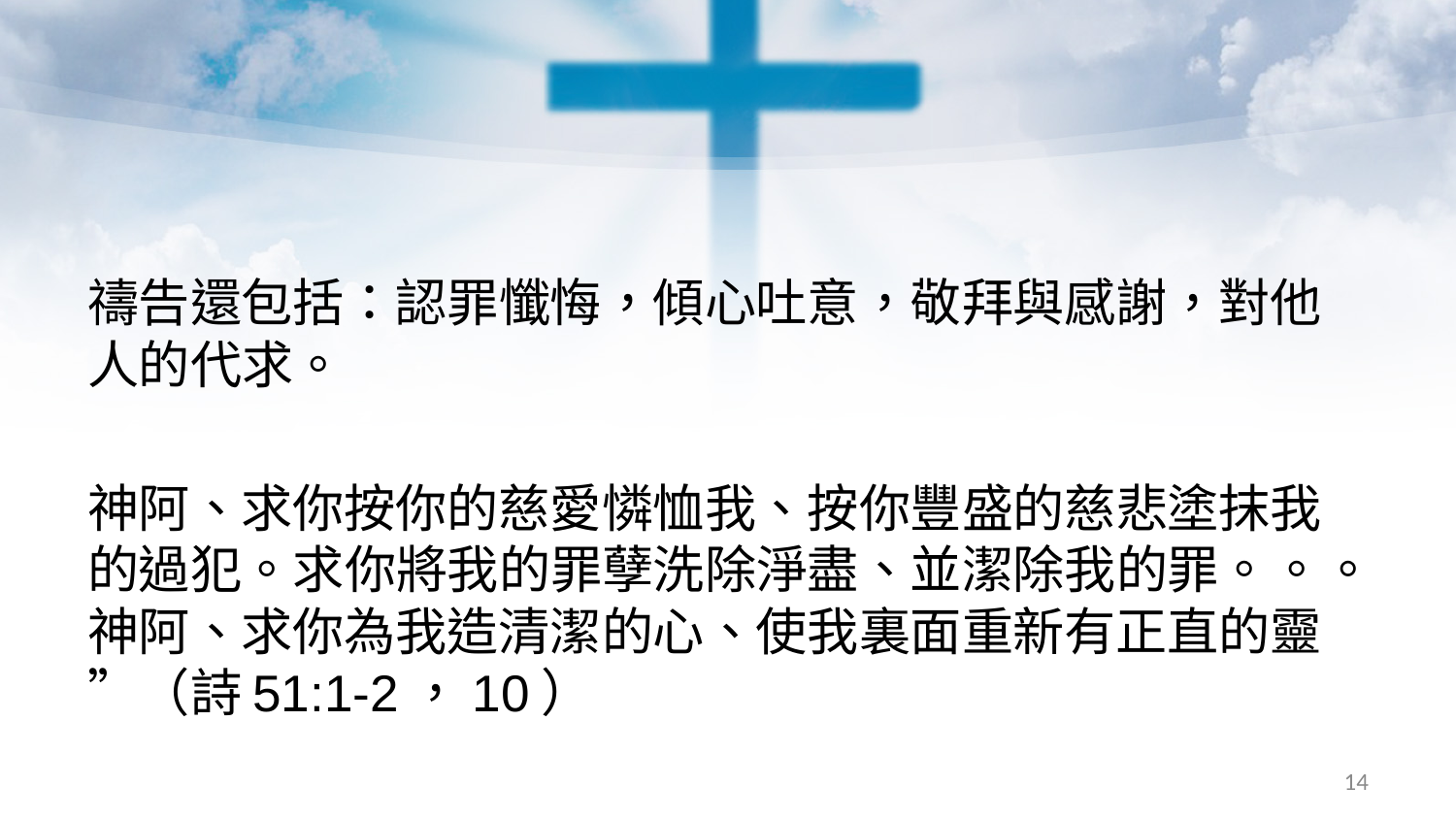

#

禱告還包括：認罪懺悔，傾心吐意，敬拜與感謝，對他人的代求。

神阿、求你按你的慈愛憐恤我、按你豐盛的慈悲塗抹我的過犯。求你將我的罪孽洗除淨盡、並潔除我的罪。。。神阿、求你為我造清潔的心、使我裏面重新有正直的靈”（詩51:1-2，10）

14